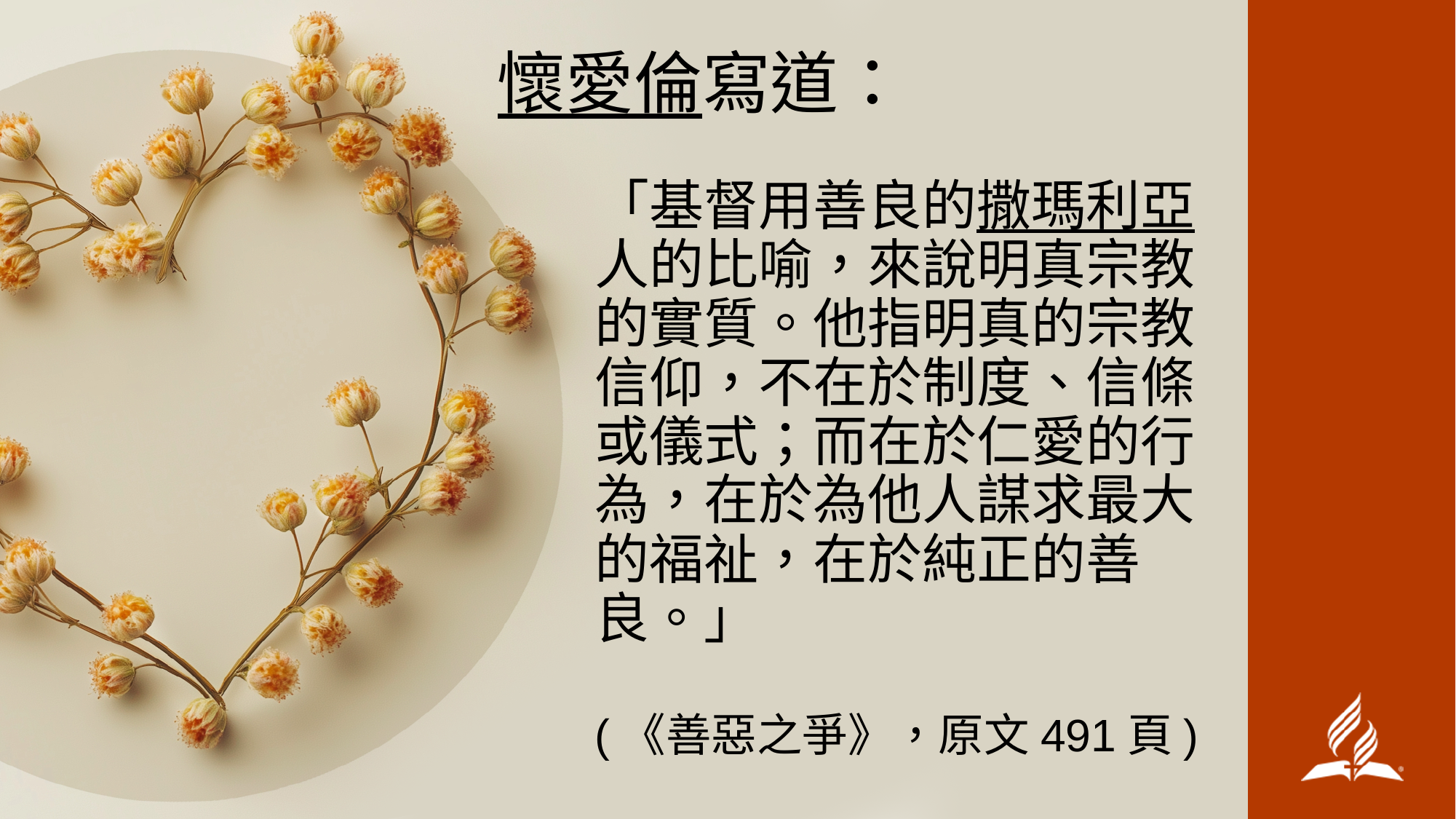

# 懷愛倫寫道：
「基督用善良的撒瑪利亞人的比喻，來說明真宗教的實質。他指明真的宗教信仰，不在於制度、信條或儀式；而在於仁愛的行為，在於為他人謀求最大的福祉，在於純正的善良。」

(《善惡之爭》，原文491頁)